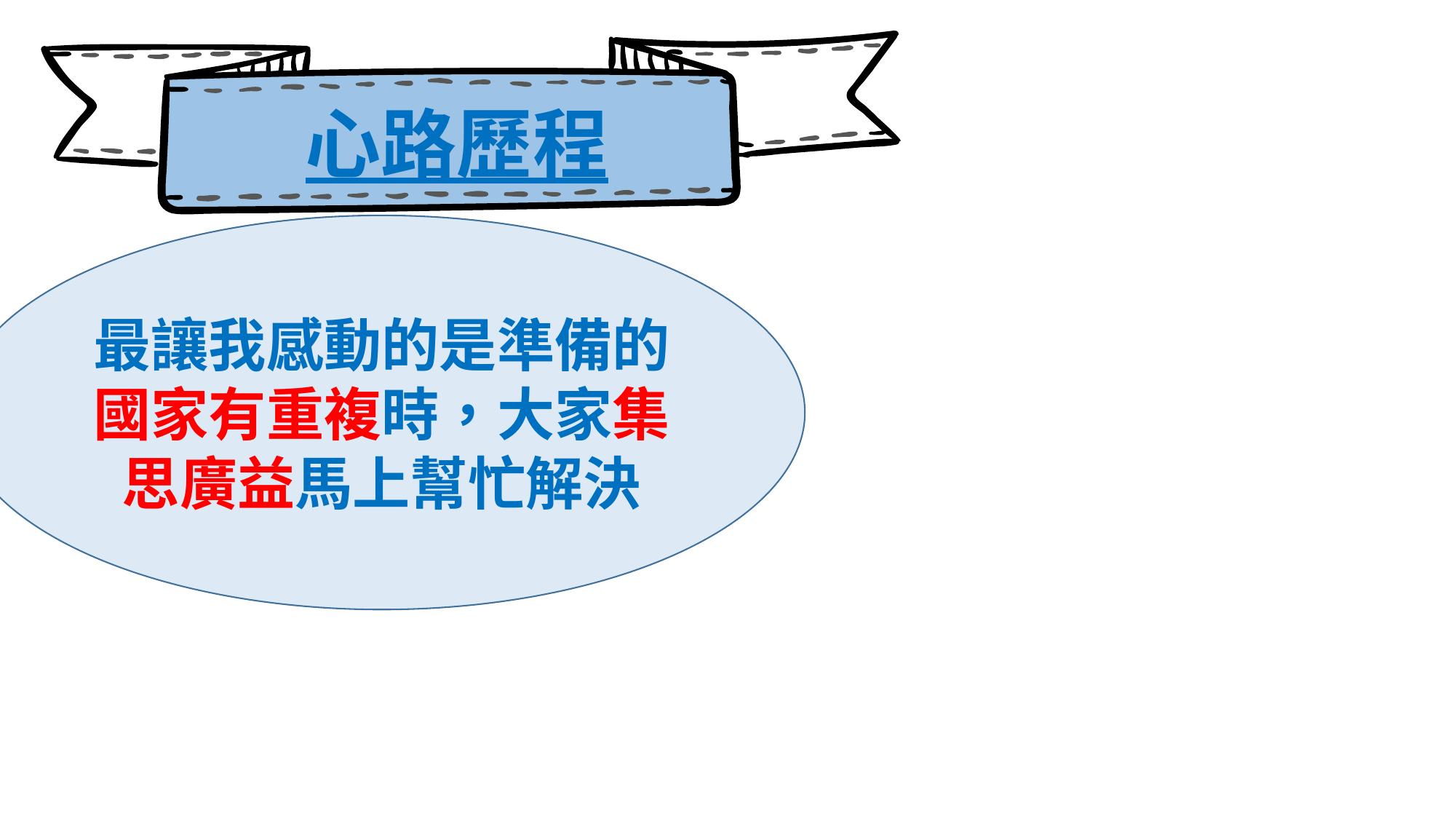

心路歷程
最讓我感動的是準備的國家有重複時，大家集思廣益馬上幫忙解決